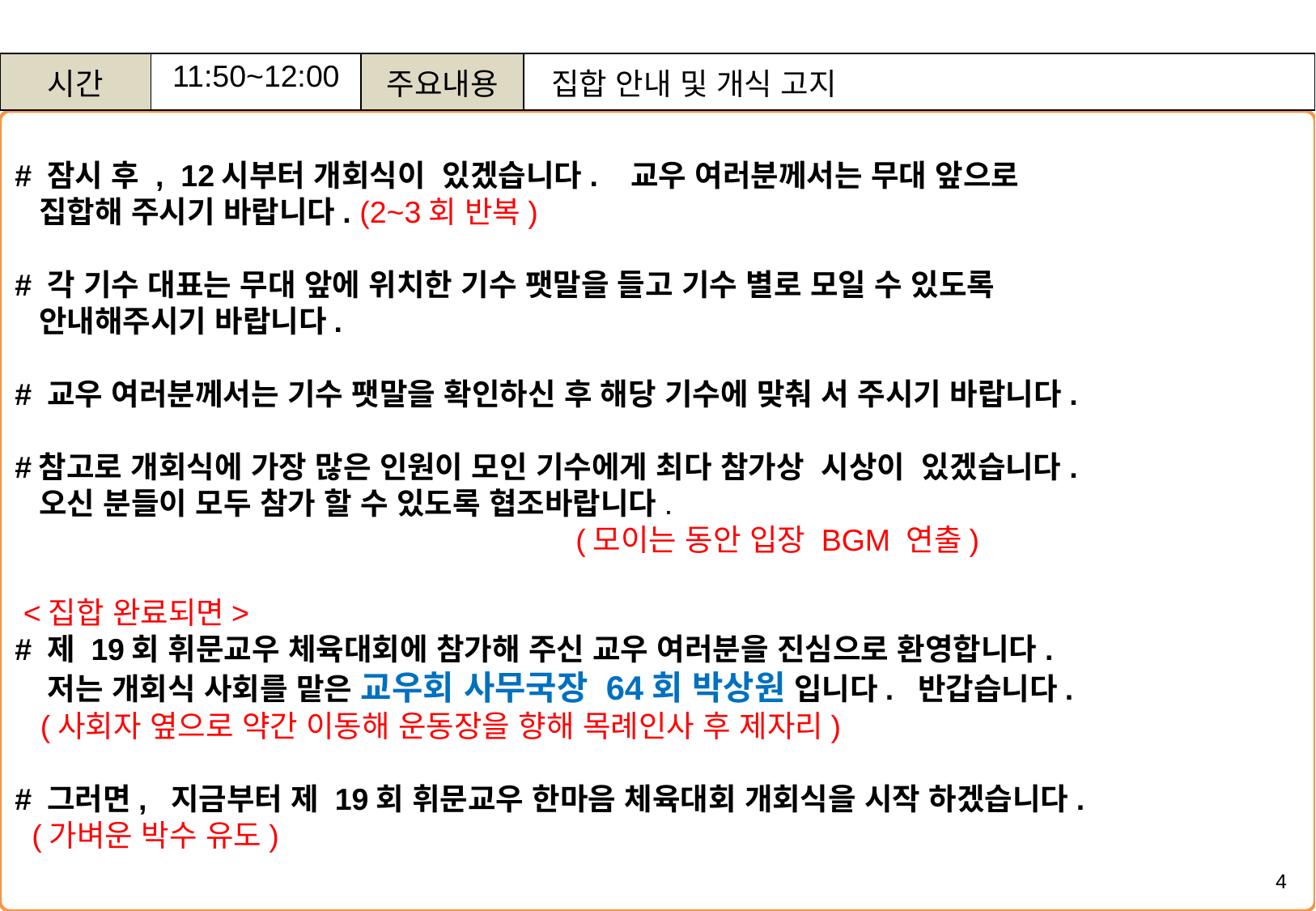

| 시간 | 11:50~12:00 | 주요내용 | 집합 안내 및 개식 고지 |
| --- | --- | --- | --- |

# 잠시 후 ,  12시부터 개회식이  있겠습니다.   교우 여러분께서는 무대 앞으로
  집합해 주시기 바랍니다. (2~3회 반복)

# 각 기수 대표는 무대 앞에 위치한 기수 팻말을 들고 기수 별로 모일 수 있도록
  안내해주시기 바랍니다.

# 교우 여러분께서는 기수 팻말을 확인하신 후 해당 기수에 맞춰 서 주시기 바랍니다.

#참고로 개회식에 가장 많은 인원이 모인 기수에게 최다 참가상  시상이  있겠습니다.
  오신 분들이 모두 참가 할 수 있도록 협조바랍니다.
                                                                  (모이는 동안 입장 BGM 연출)

 <집합 완료되면>
# 제 19회 휘문교우 체육대회에 참가해 주신 교우 여러분을 진심으로 환영합니다.
   저는 개회식 사회를 맡은 교우회 사무국장 64회 박상원 입니다.  반갑습니다.
   (사회자 옆으로 약간 이동해 운동장을 향해 목례인사 후 제자리)

# 그러면,  지금부터 제 19회 휘문교우 한마음 체육대회 개회식을 시작 하겠습니다.
  (가벼운 박수 유도)
4